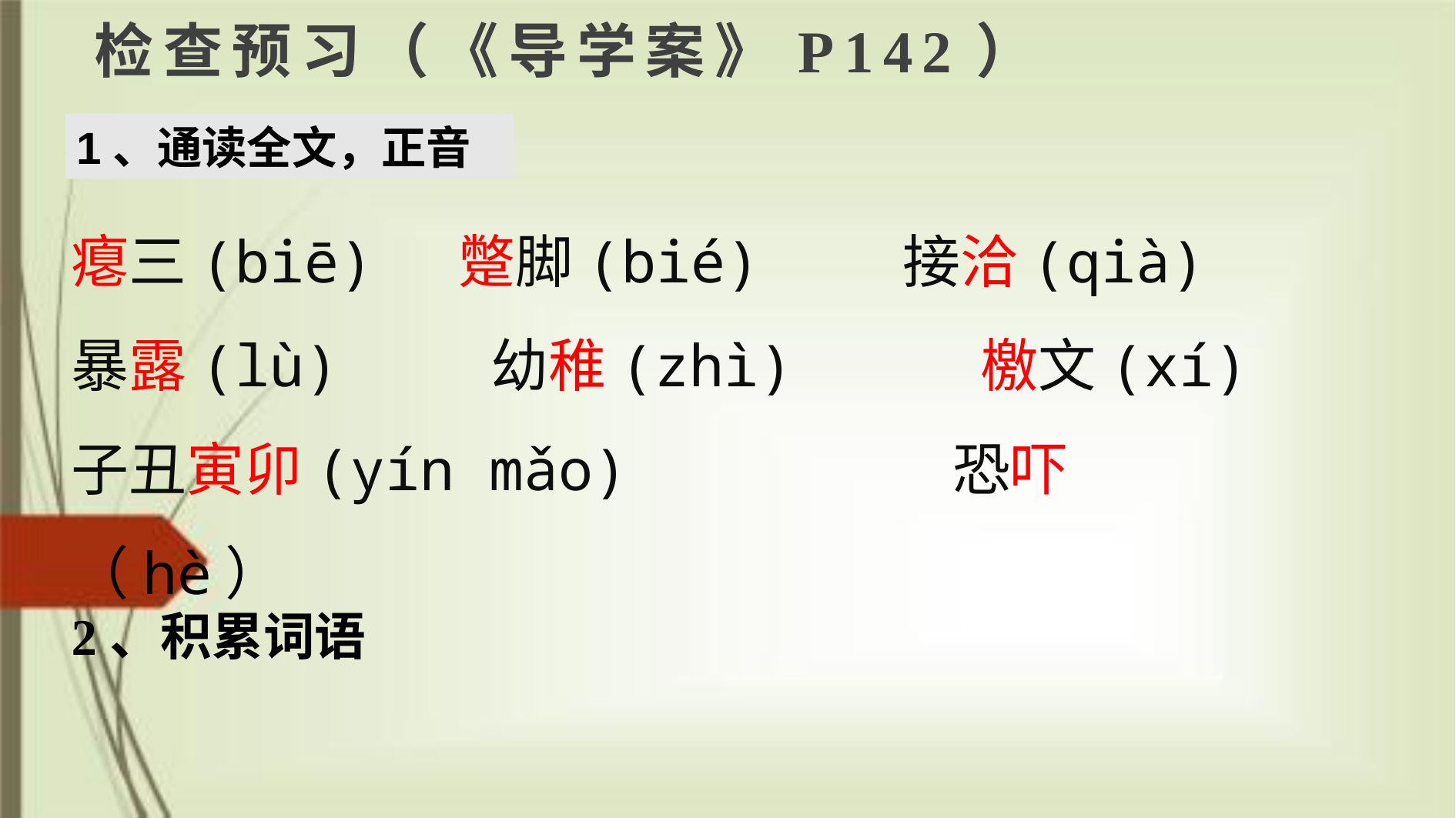

# 检查预习（《导学案》P142）
1、通读全文，正音
瘪三(biē)　 蹩脚(bié)　　 接洽(qià)
暴露(lù)    幼稚(zhì)     檄文(xí)
子丑寅卯(yín mǎo)         恐吓（hè）

2、积累词语